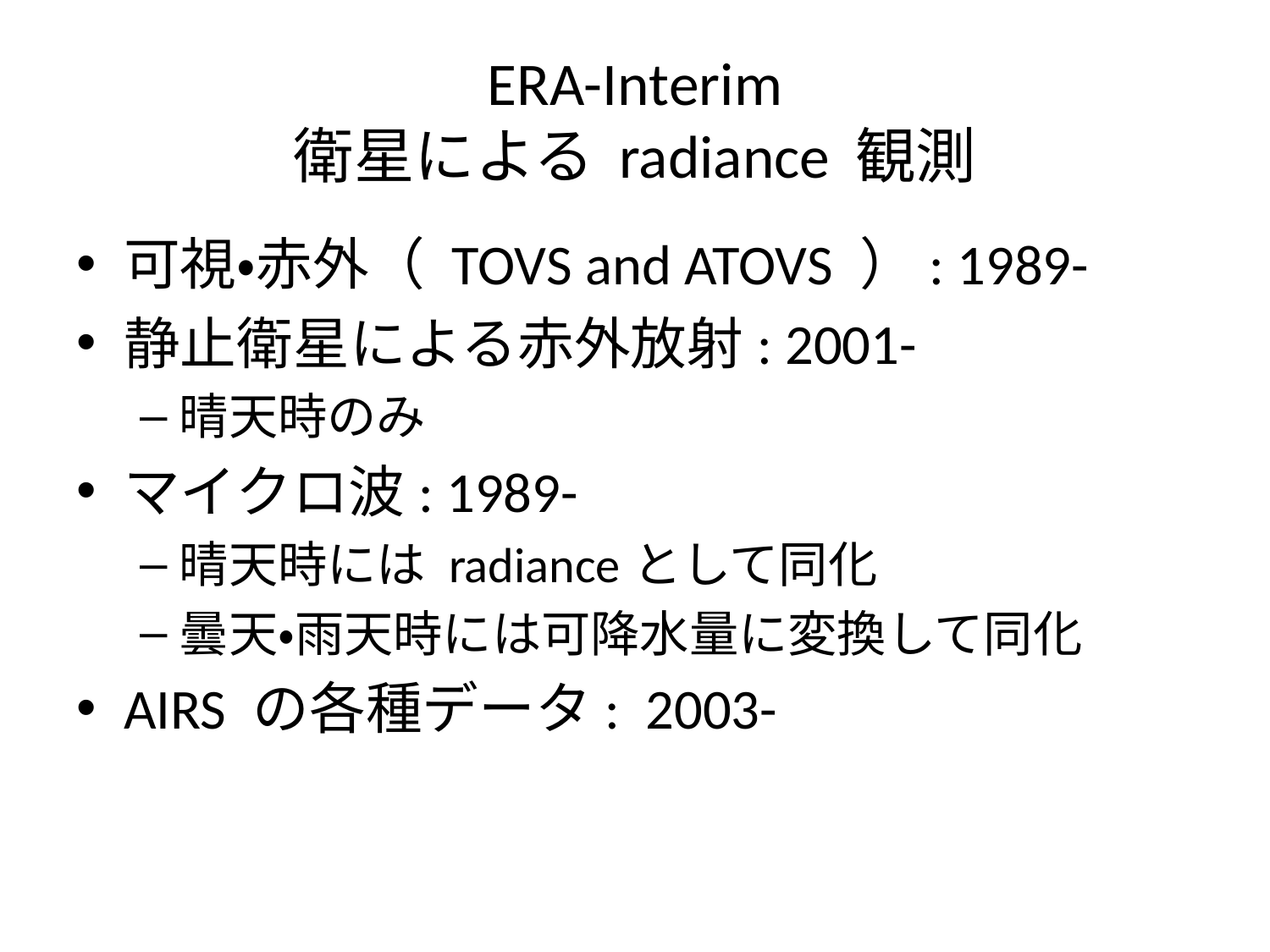

# ERA-Interim 衛星による radiance 観測
可視・赤外（ TOVS and ATOVS ）: 1989-
静止衛星による赤外放射: 2001-
晴天時のみ
マイクロ波: 1989-
晴天時には radianceとして同化
曇天・雨天時には可降水量に変換して同化
AIRS の各種データ:  2003-